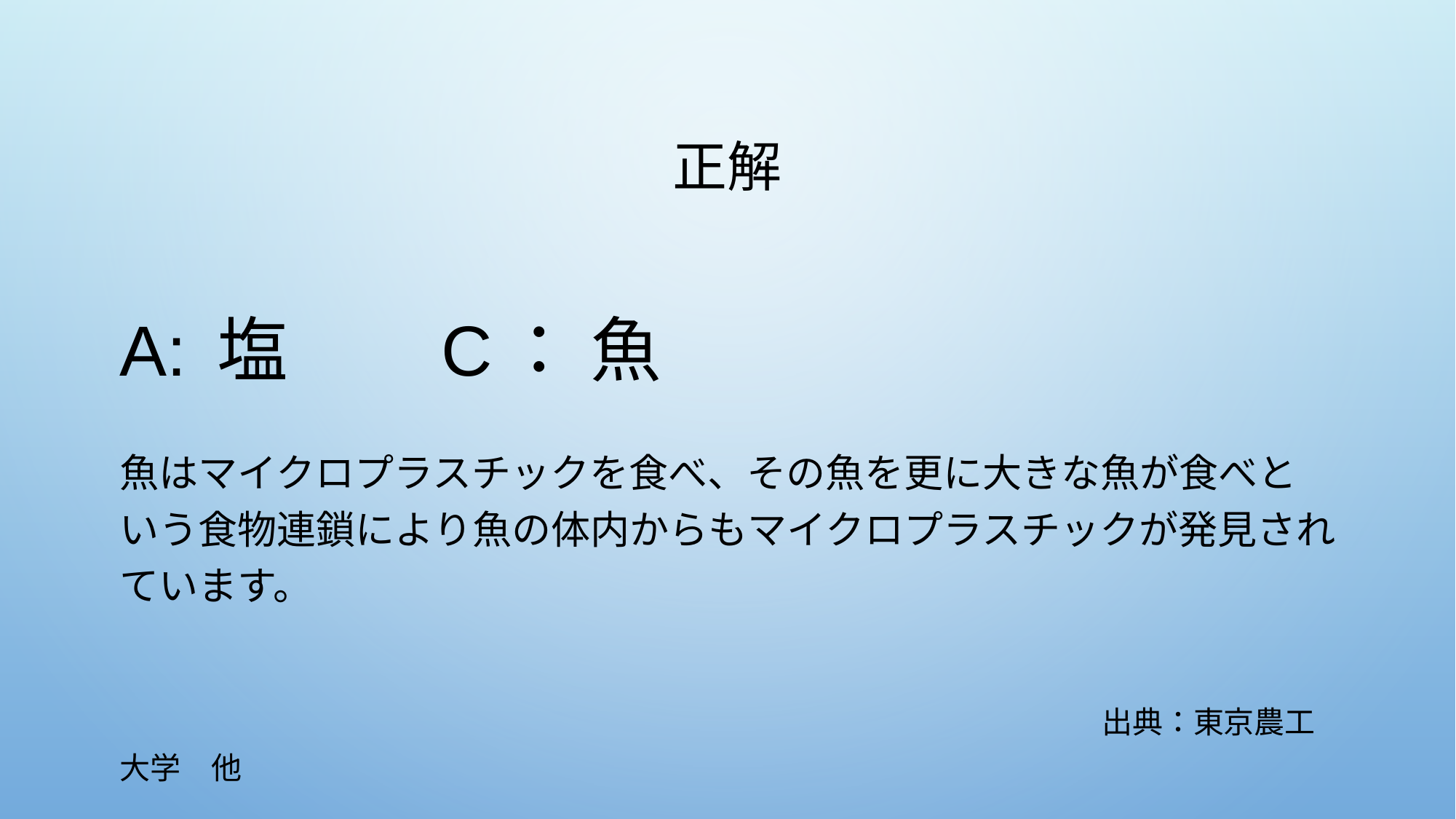

# 正解
A: 塩　　C： 魚

魚はマイクロプラスチックを食べ、その魚を更に大きな魚が食べという食物連鎖により魚の体内からもマイクロプラスチックが発見されています。

　　　　　　　　　　　　　　　　　　　　　　　　　出典：東京農工大学　他